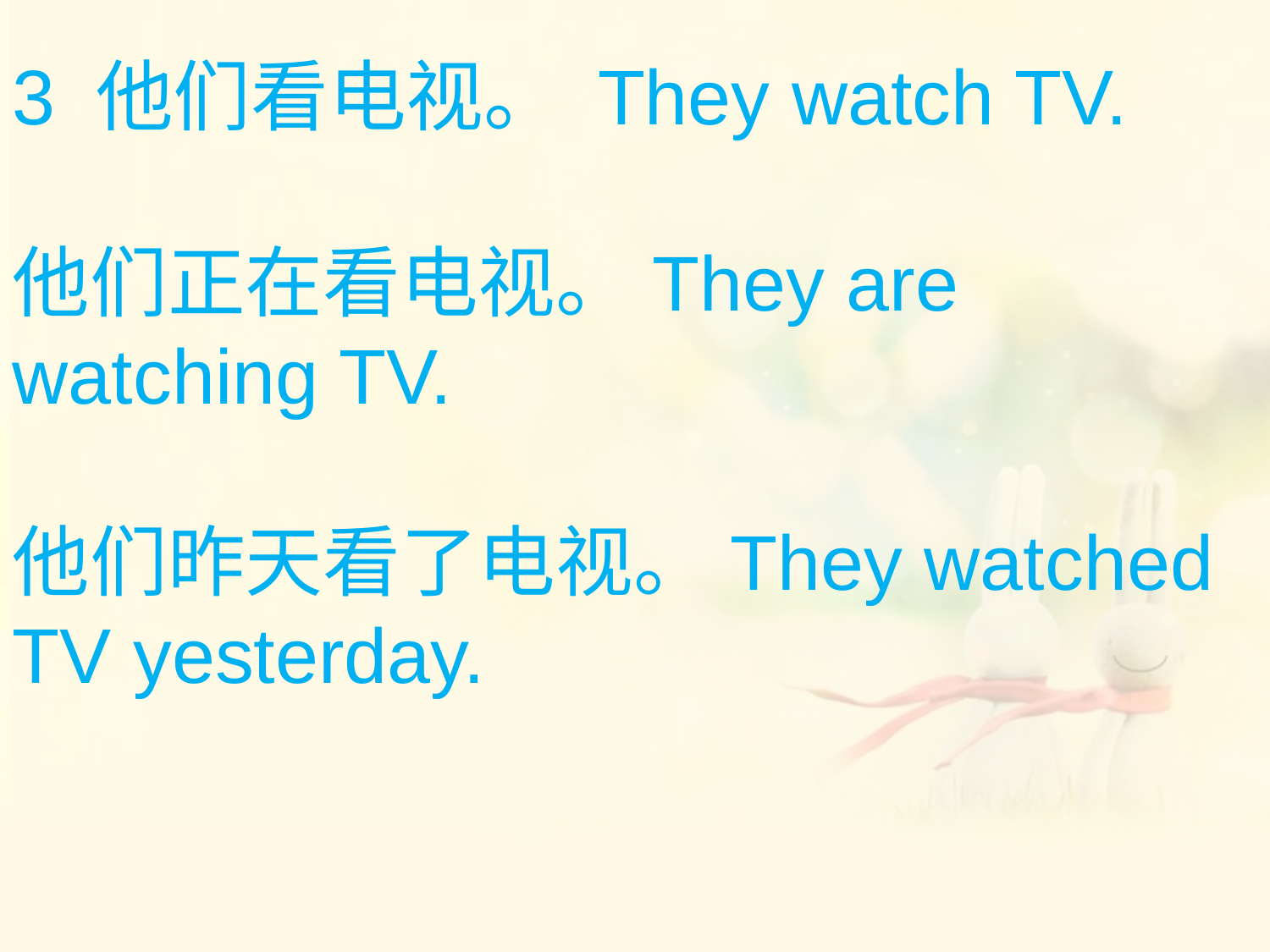

3 他们看电视。 They watch TV.

他们正在看电视。They are watching TV.

他们昨天看了电视。They watched TV yesterday.